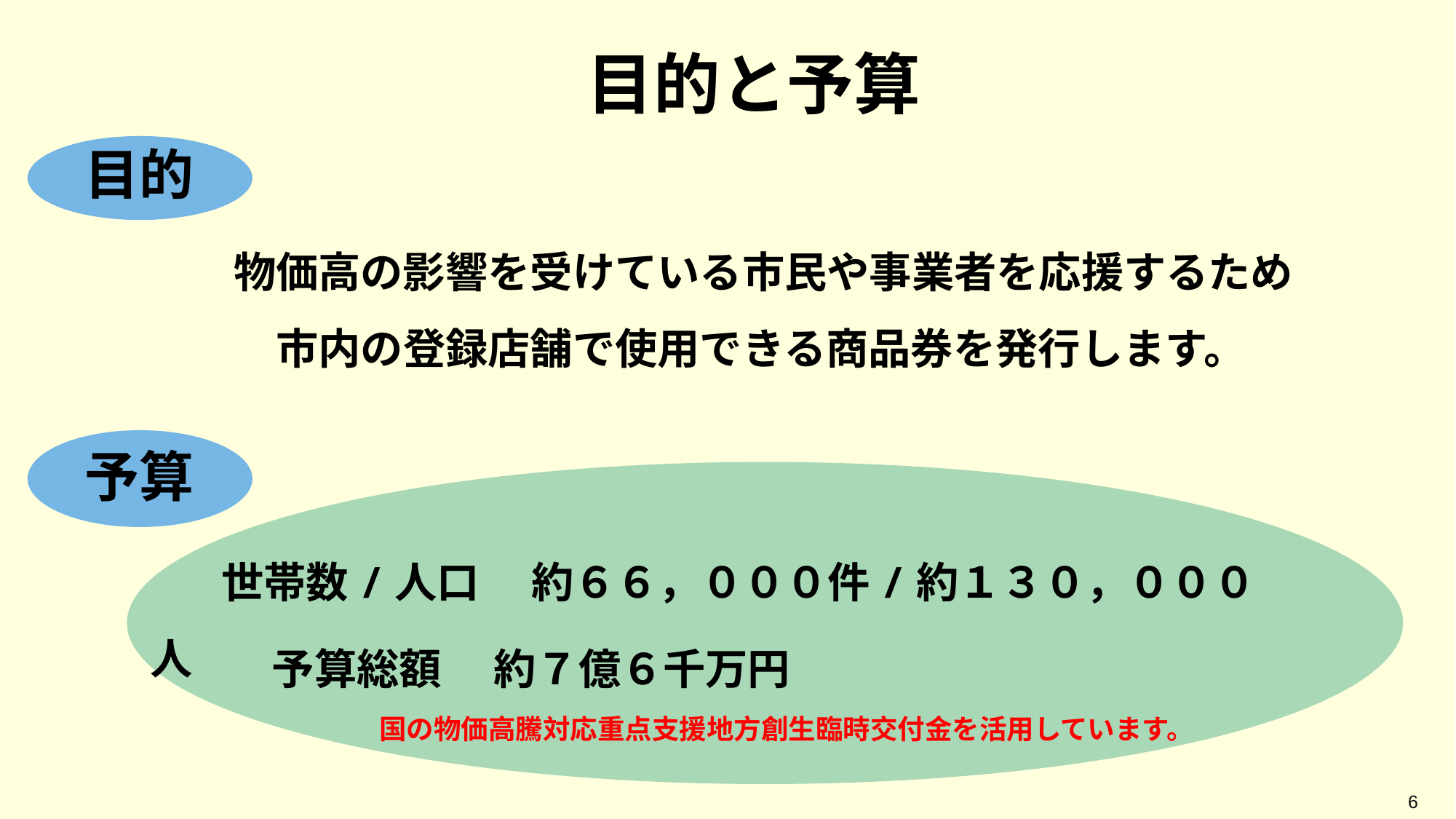

目的と予算
目的

　物価高の影響を受けている市民や事業者を応援するため
　　市内の登録店舗で使用できる商品券を発行します。

予算

　   世帯数/人口 　約６６，０００件/約１３０，０００人
　    予算総額　 約７億６千万円
国の物価高騰対応重点支援地方創生臨時交付金を活用しています。
6